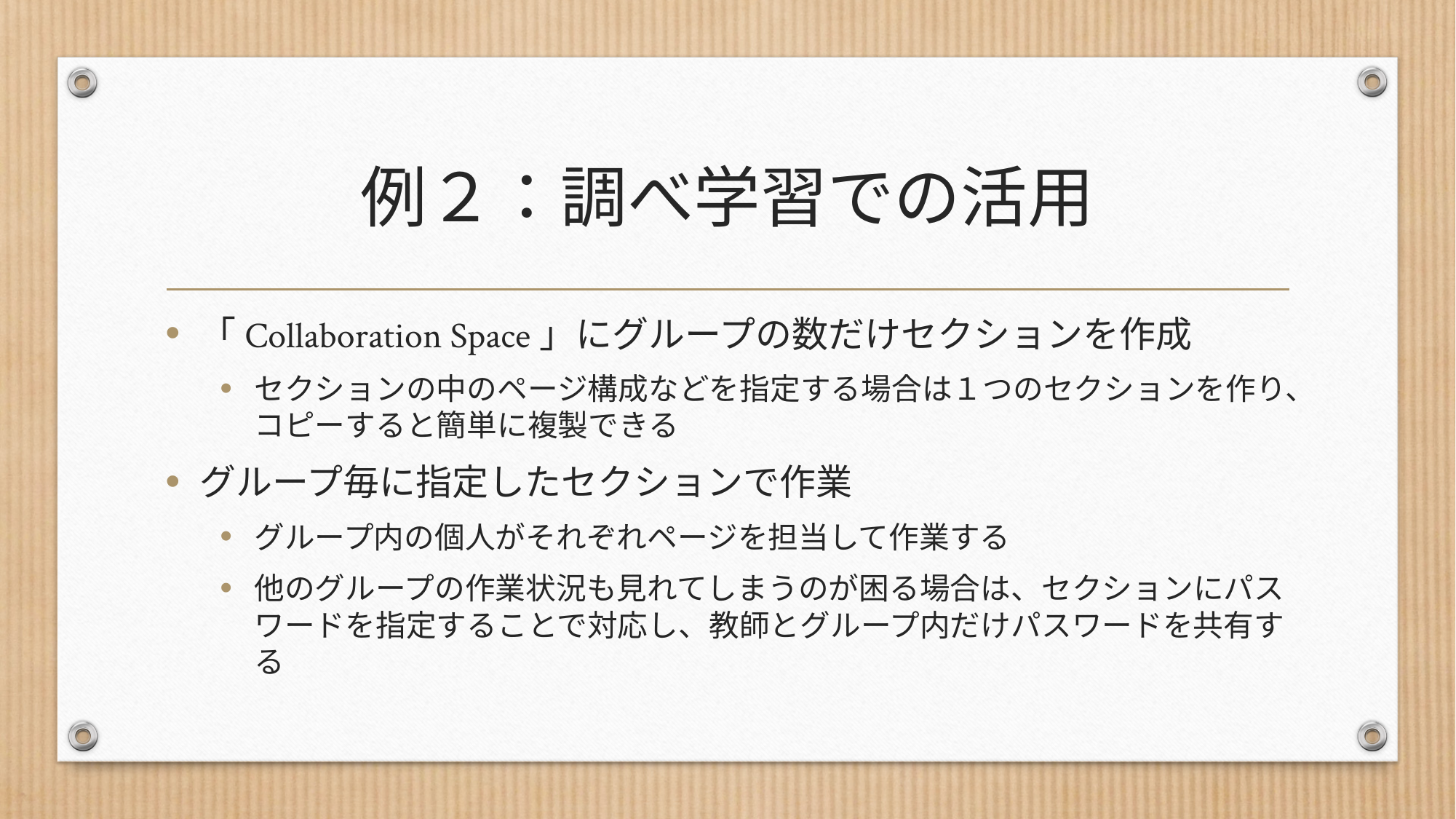

# 例２：調べ学習での活用
「Collaboration Space」にグループの数だけセクションを作成
セクションの中のページ構成などを指定する場合は１つのセクションを作り、コピーすると簡単に複製できる
グループ毎に指定したセクションで作業
グループ内の個人がそれぞれページを担当して作業する
他のグループの作業状況も見れてしまうのが困る場合は、セクションにパスワードを指定することで対応し、教師とグループ内だけパスワードを共有する